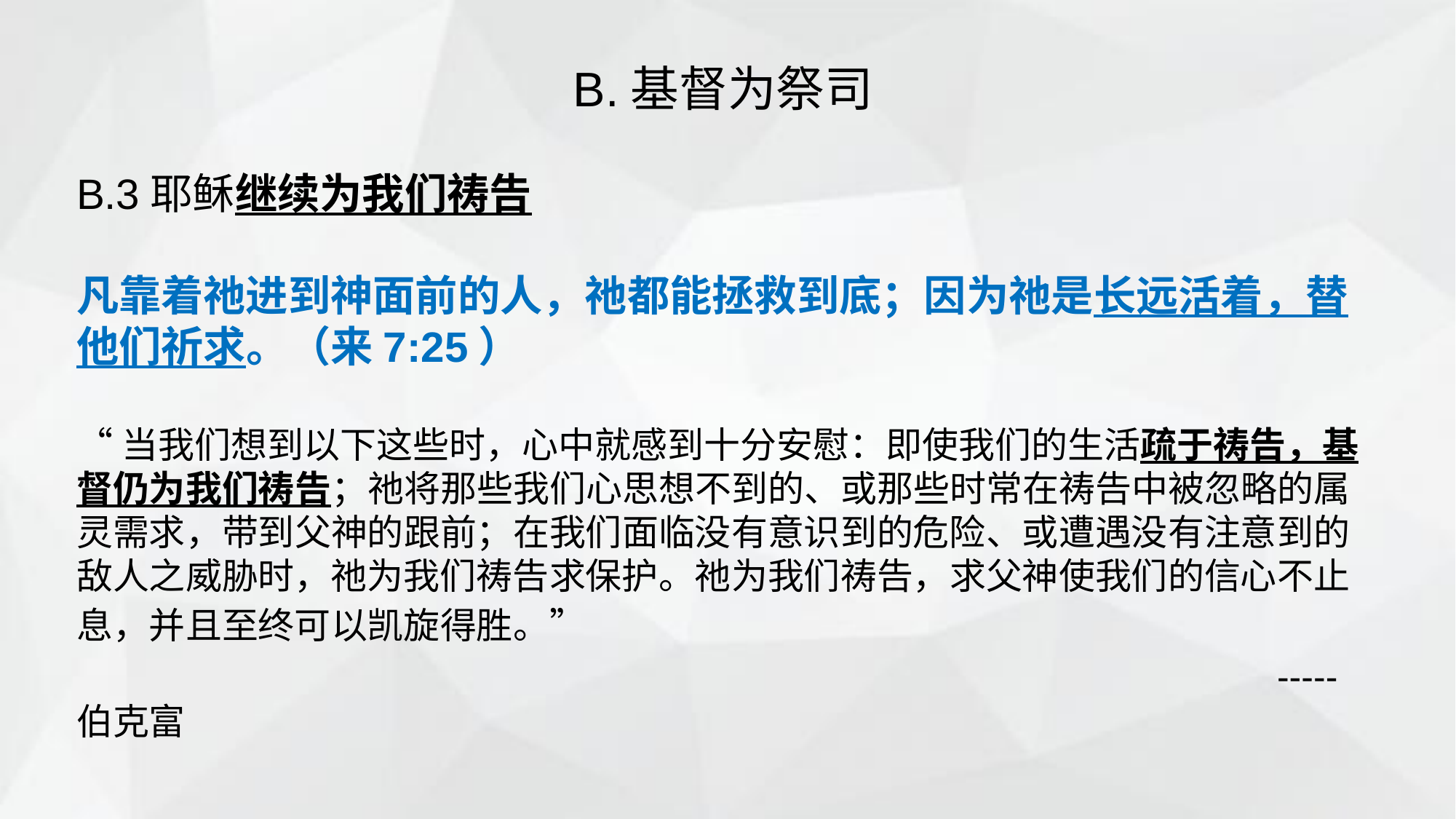

B.基督为祭司

B.3耶稣继续为我们祷告

凡靠着祂进到神面前的人，祂都能拯救到底；因为祂是长远活着，替他们祈求。（来7:25）

“当我们想到以下这些时，心中就感到十分安慰：即使我们的生活疏于祷告，基督仍为我们祷告；祂将那些我们心思想不到的、或那些时常在祷告中被忽略的属灵需求，带到父神的跟前；在我们面临没有意识到的危险、或遭遇没有注意到的敌人之威胁时，祂为我们祷告求保护。祂为我们祷告，求父神使我们的信心不止息，并且至终可以凯旋得胜。”       																	-----伯克富
14